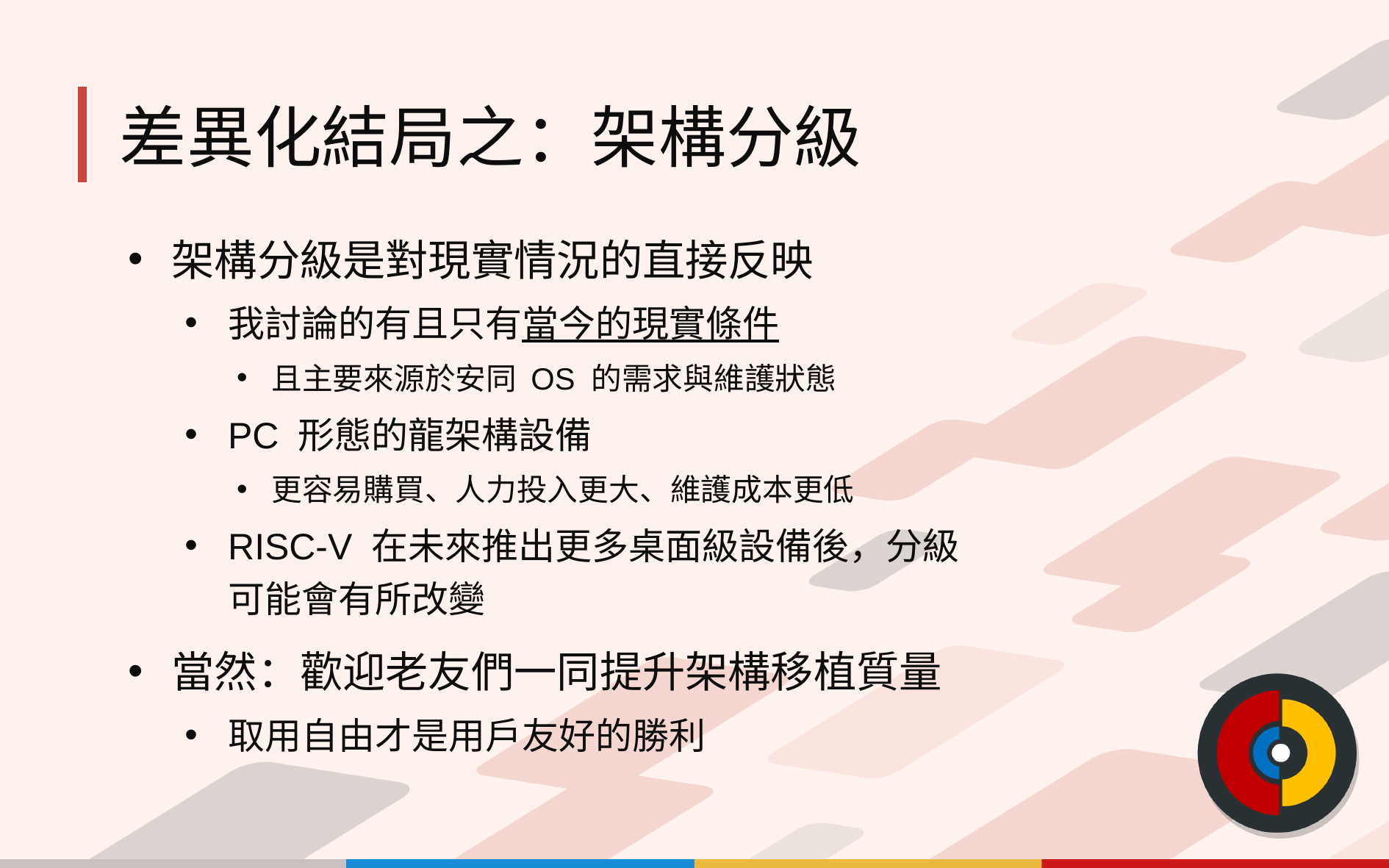

# 差異化結局之：架構分級
架構分級是對現實情況的直接反映
我討論的有且只有當今的現實條件
且主要來源於安同 OS 的需求與維護狀態
PC 形態的龍架構設備
更容易購買、人力投入更大、維護成本更低
RISC-V 在未來推出更多桌面級設備後，分級
可能會有所改變
當然：歡迎老友們一同提升架構移植質量
取用自由才是用戶友好的勝利